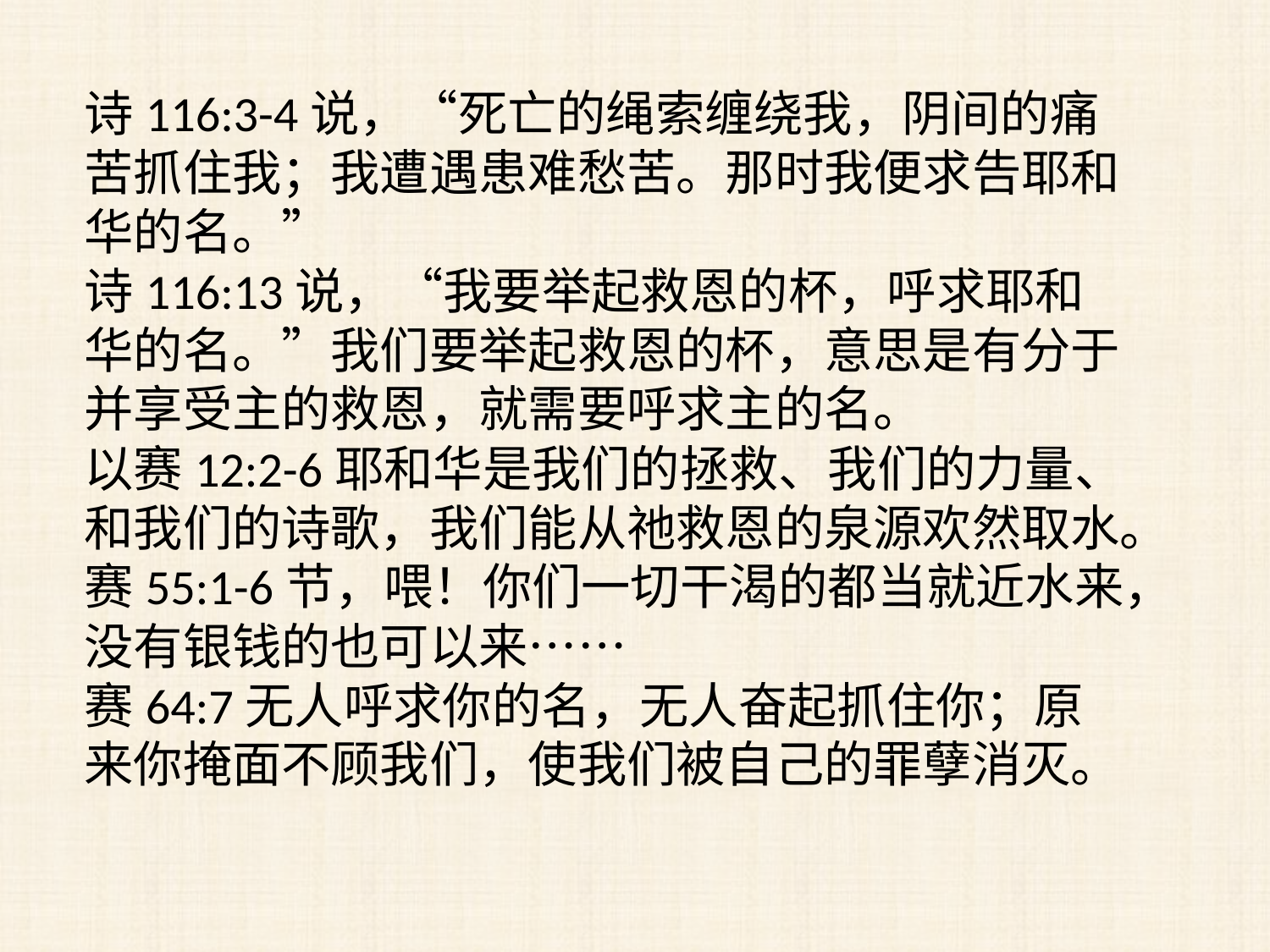

诗116:3-4说，“死亡的绳索缠绕我，阴间的痛苦抓住我；我遭遇患难愁苦。那时我便求告耶和华的名。”
诗116:13说，“我要举起救恩的杯，呼求耶和华的名。”我们要举起救恩的杯，意思是有分于并享受主的救恩，就需要呼求主的名。
以赛12:2-6耶和华是我们的拯救、我们的力量、和我们的诗歌，我们能从祂救恩的泉源欢然取水。
赛55:1-6节，喂！你们一切干渴的都当就近水来，没有银钱的也可以来……
赛64:7无人呼求你的名，无人奋起抓住你；原来你掩面不顾我们，使我们被自己的罪孽消灭。